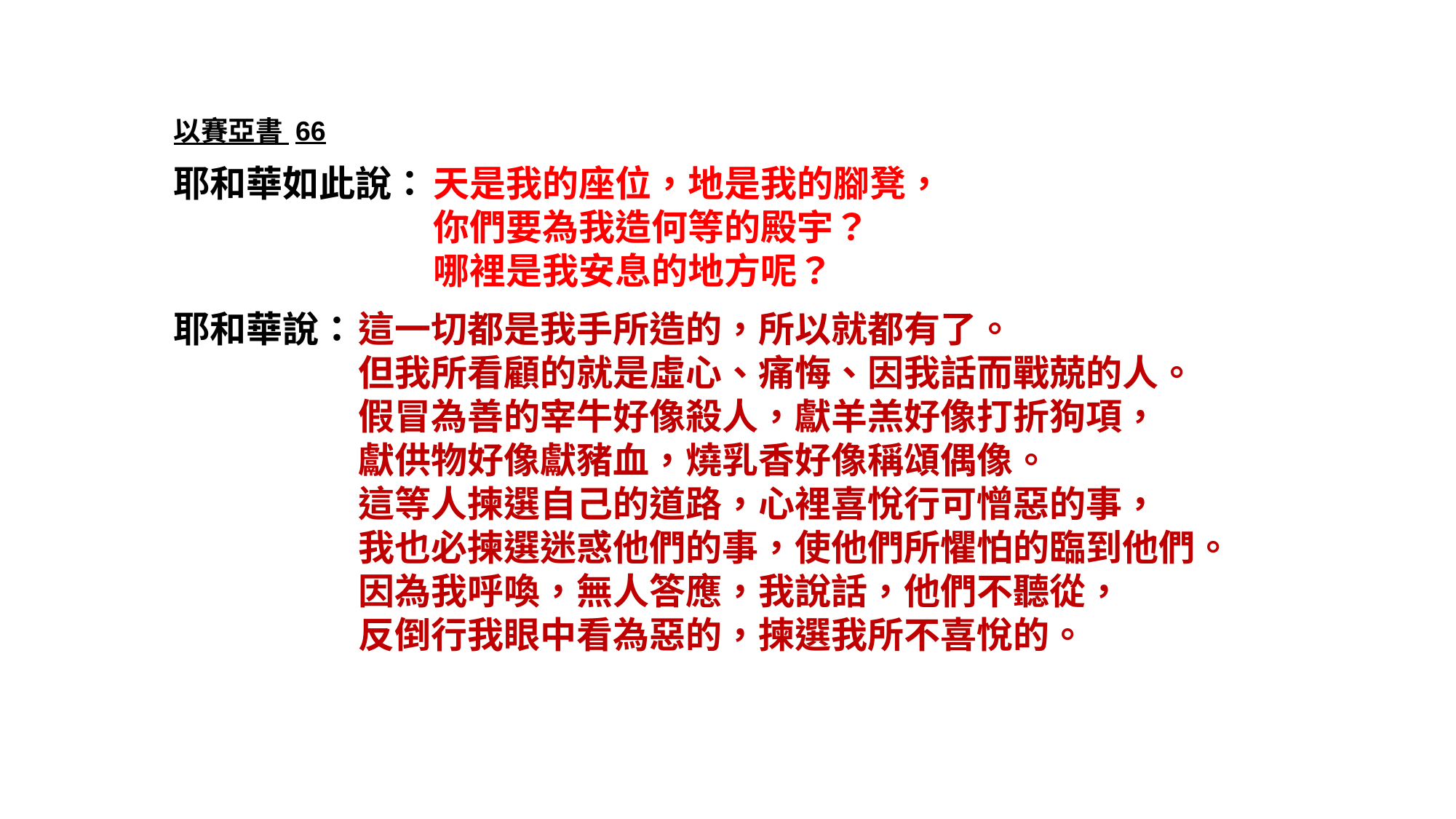

以賽亞書 66

耶和華如此說：	天是我的座位，地是我的腳凳，
	你們要為我造何等的殿宇？
	哪裡是我安息的地方呢？

耶和華說：	這一切都是我手所造的，所以就都有了。
	但我所看顧的就是虛心、痛悔、因我話而戰兢的人。
	假冒為善的宰牛好像殺人，獻羊羔好像打折狗項，
	獻供物好像獻豬血，燒乳香好像稱頌偶像。
	這等人揀選自己的道路，心裡喜悅行可憎惡的事，
	我也必揀選迷惑他們的事，使他們所懼怕的臨到他們。
	因為我呼喚，無人答應，我說話，他們不聽從，
	反倒行我眼中看為惡的，揀選我所不喜悅的。